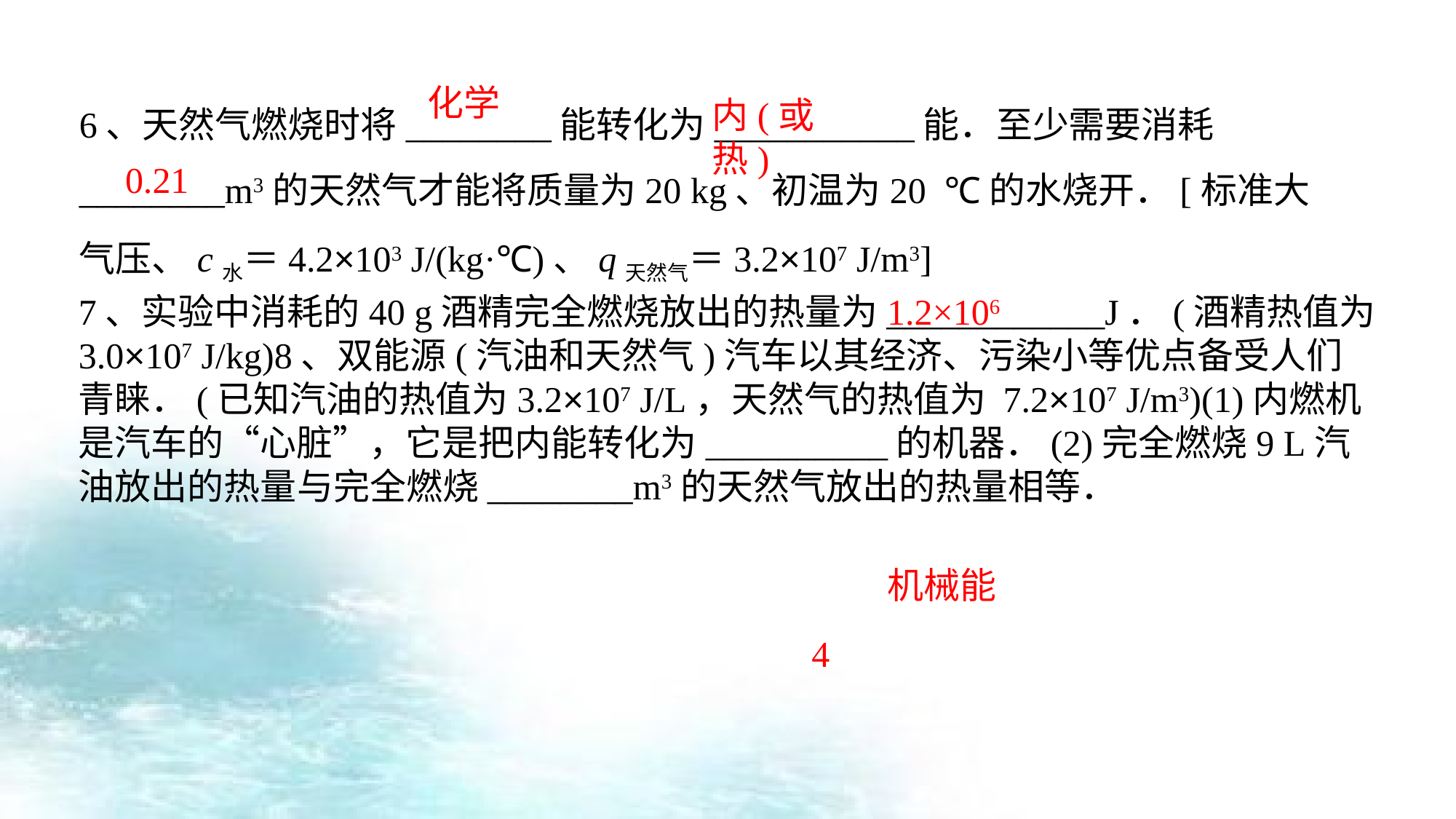

6、天然气燃烧时将________能转化为___________能．至少需要消耗________m3的天然气才能将质量为20 kg、初温为20  ℃的水烧开．[标准大气压、c水＝4.2×103 J/(kg·℃)、q天然气＝3.2×107 J/m3]
化学
内(或热)
0.21
7、实验中消耗的40 g酒精完全燃烧放出的热量为____________J．(酒精热值为3.0×107 J/kg)8、双能源(汽油和天然气)汽车以其经济、污染小等优点备受人们青睐．(已知汽油的热值为3.2×107 J/L，天然气的热值为 7.2×107 J/m3)(1)内燃机是汽车的“心脏”，它是把内能转化为__________的机器．(2)完全燃烧9 L汽油放出的热量与完全燃烧________m3的天然气放出的热量相等．

1.2×106
机械能
4